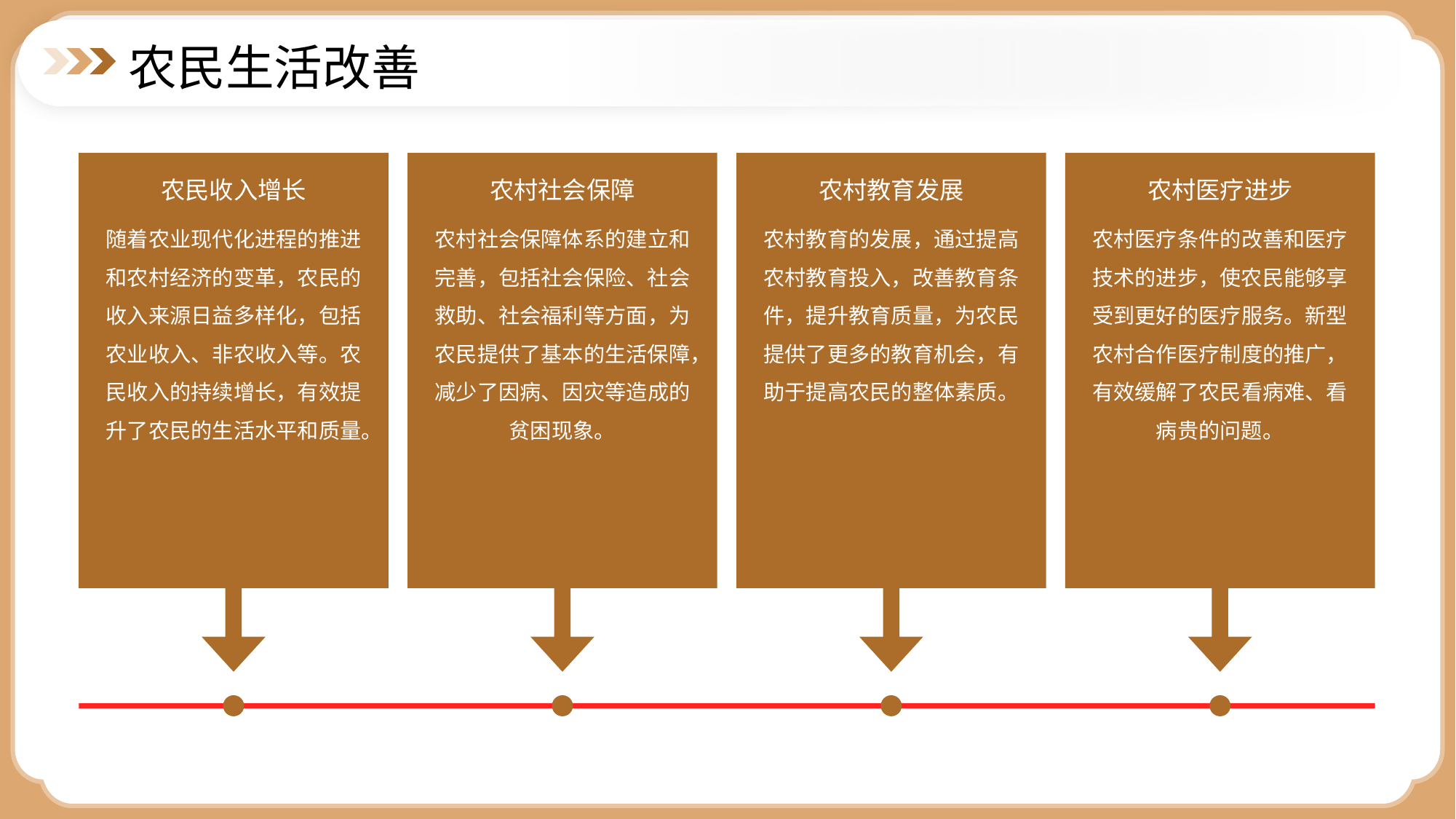

农民生活改善

农民收入增长
农村社会保障
农村教育发展
农村医疗进步

随着农业现代化进程的推进和农村经济的变革，农民的收入来源日益多样化，包括农业收入、非农收入等。农民收入的持续增长，有效提升了农民的生活水平和质量。
农村社会保障体系的建立和完善，包括社会保险、社会救助、社会福利等方面，为农民提供了基本的生活保障，减少了因病、因灾等造成的贫困现象。
农村教育的发展，通过提高农村教育投入，改善教育条件，提升教育质量，为农民提供了更多的教育机会，有助于提高农民的整体素质。
农村医疗条件的改善和医疗技术的进步，使农民能够享受到更好的医疗服务。新型农村合作医疗制度的推广，有效缓解了农民看病难、看病贵的问题。